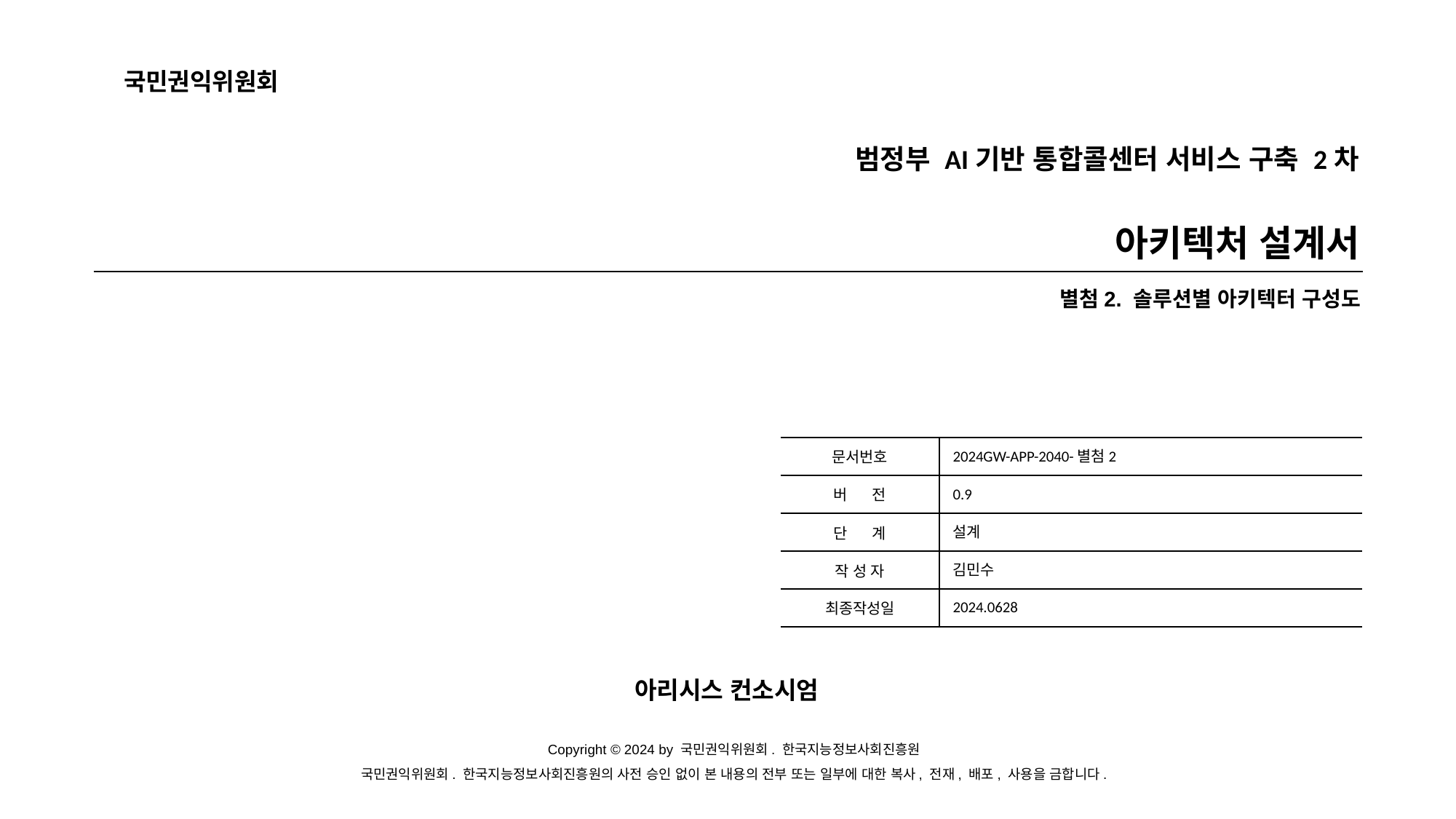

# 아키텍처 설계서
별첨2. 솔루션별 아키텍터 구성도
2024GW-APP-2040-별첨2
0.9
설계
김민수
2024.0628